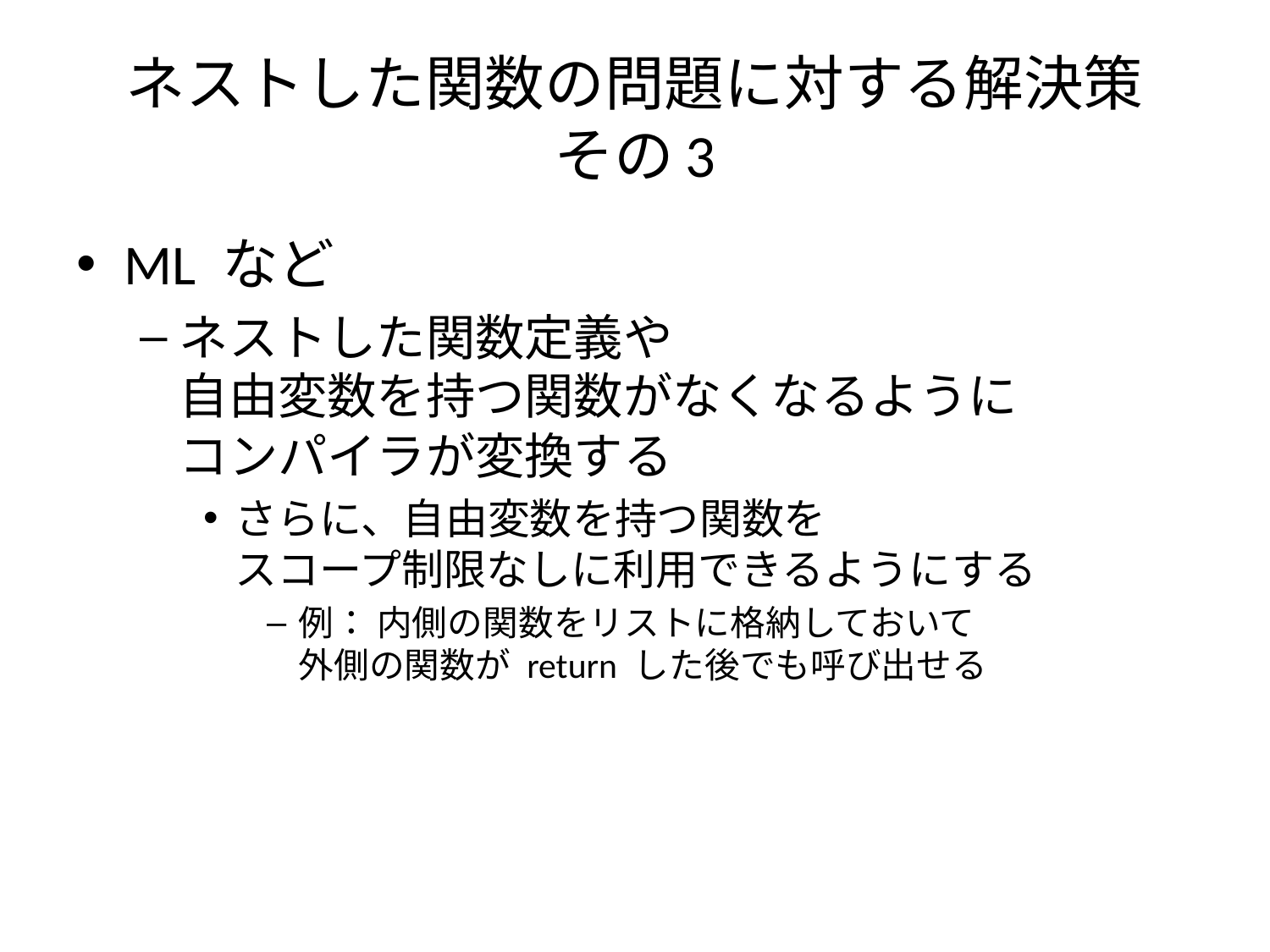

# ネストした関数の問題に対する解決策 その3
ML など
ネストした関数定義や
自由変数を持つ関数がなくなるように
コンパイラが変換する
さらに、自由変数を持つ関数を
スコープ制限なしに利用できるようにする
例： 内側の関数をリストに格納しておいて
外側の関数が return した後でも呼び出せる